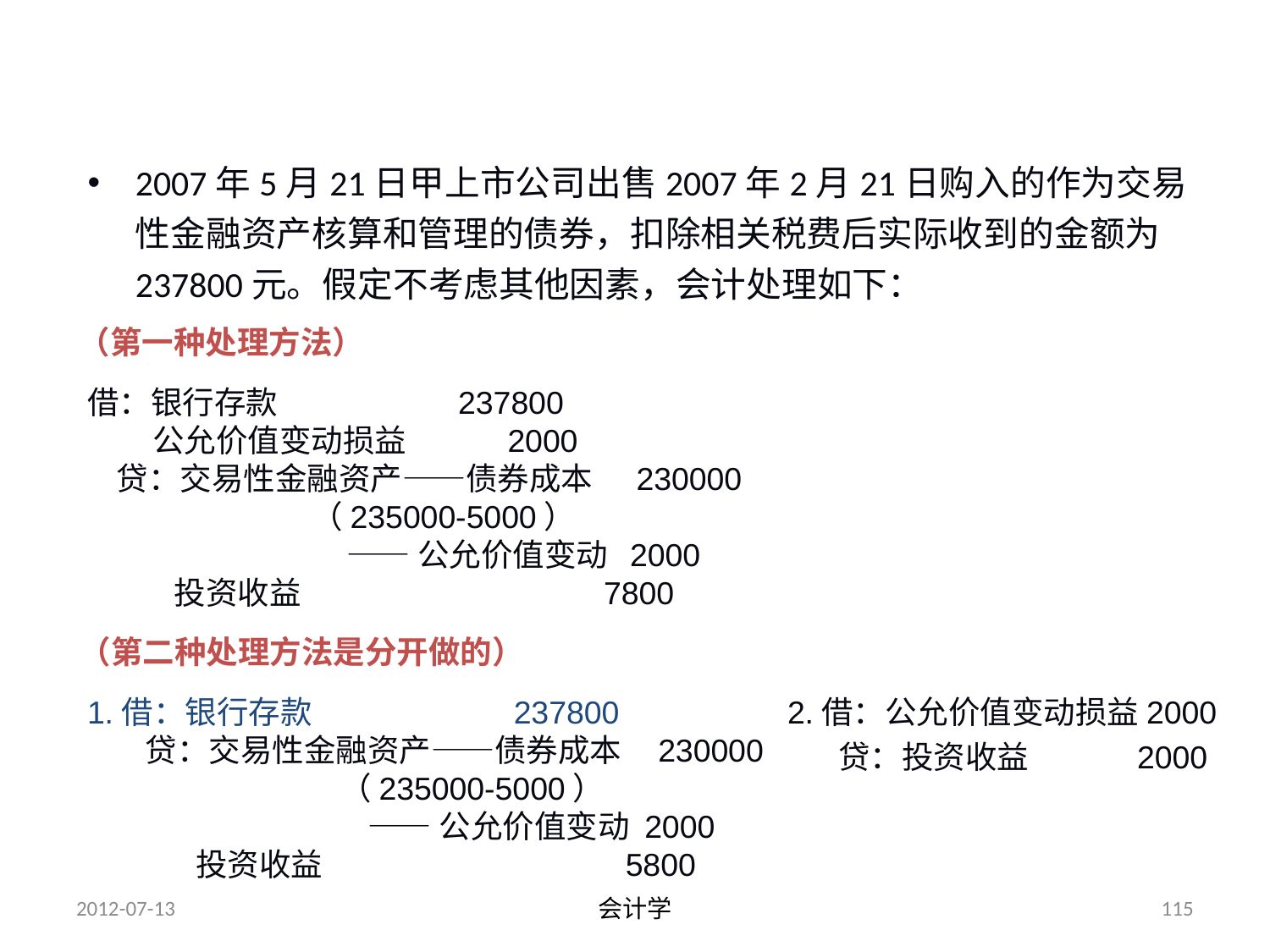

# [例3-5]
2007年5月21日甲上市公司出售2007年2月21日购入的作为交易性金融资产核算和管理的债券，扣除相关税费后实际收到的金额为237800元。假定不考虑其他因素，会计处理如下：
（第一种处理方法）
借：银行存款                        237800
        公允价值变动损益             2000
   贷：交易性金融资产——债券成本     230000
                              （235000-5000）
                                    ——公允价值变动  2000
           投资收益                                         7800
（第二种处理方法是分开做的）
1.借：银行存款                           237800
       贷：交易性金融资产——债券成本    230000
                                  （235000-5000）
                                       ——公允价值变动 2000
              投资收益                                         5800
2.借：公允价值变动损益2000
      贷：投资收益              2000
2012-07-13
会计学
115